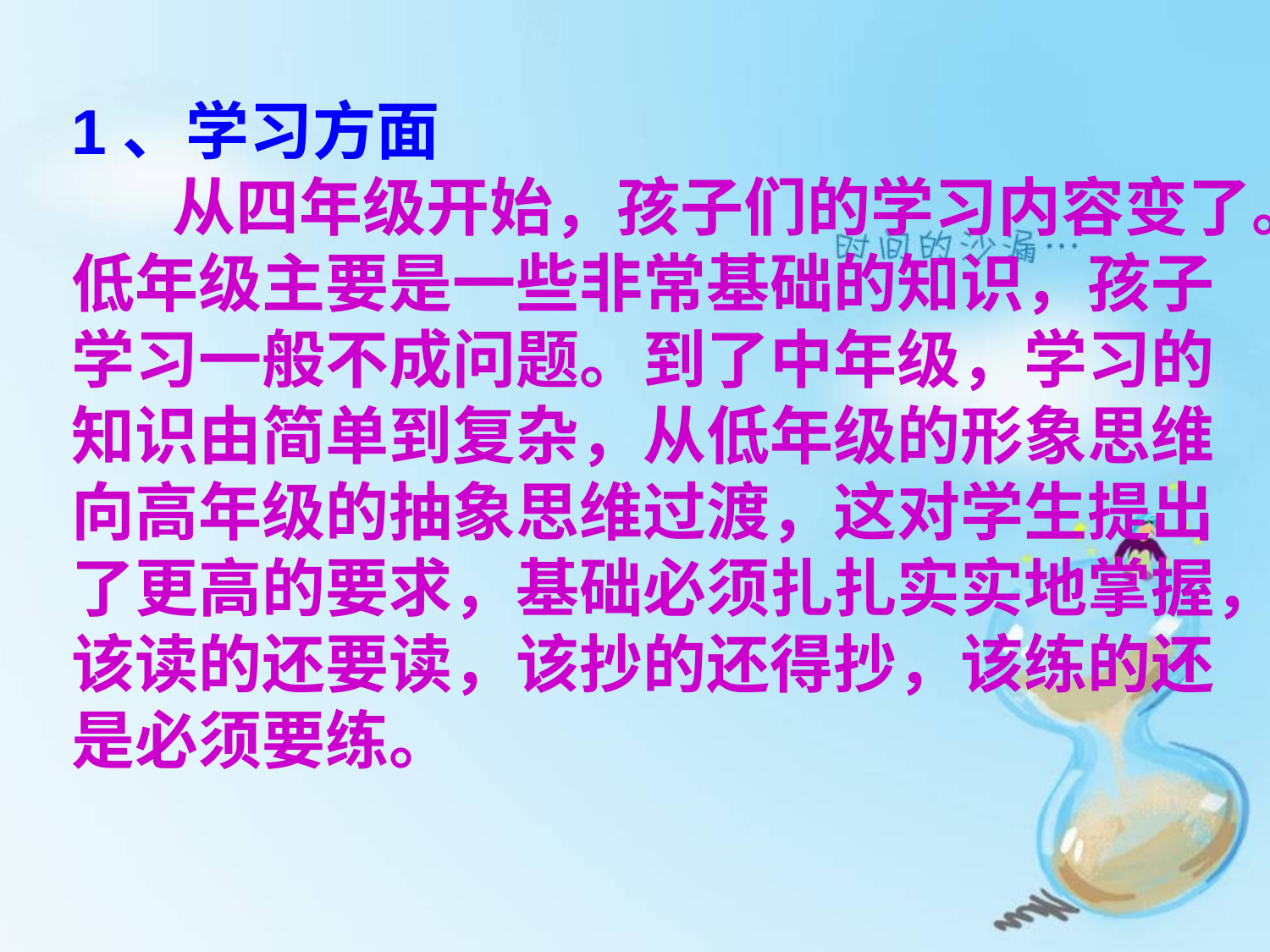

1、学习方面
       从四年级开始，孩子们的学习内容变了。低年级主要是一些非常基础的知识，孩子学习一般不成问题。到了中年级，学习的知识由简单到复杂，从低年级的形象思维向高年级的抽象思维过渡，这对学生提出了更高的要求，基础必须扎扎实实地掌握，该读的还要读，该抄的还得抄，该练的还是必须要练。